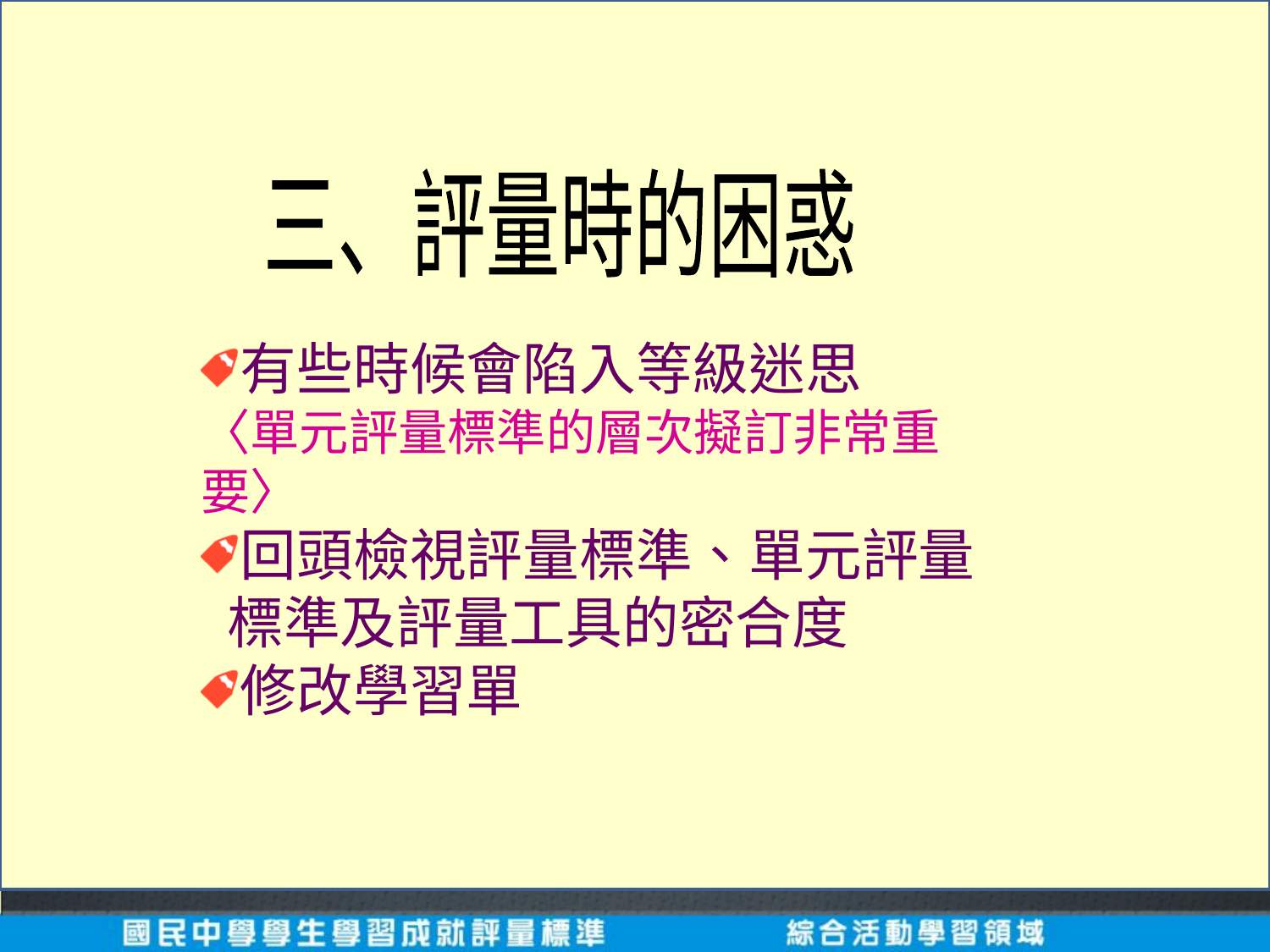

三、評量時的困惑
有些時候會陷入等級迷思
〈單元評量標準的層次擬訂非常重要〉
回頭檢視評量標準、單元評量
 標準及評量工具的密合度
修改學習單